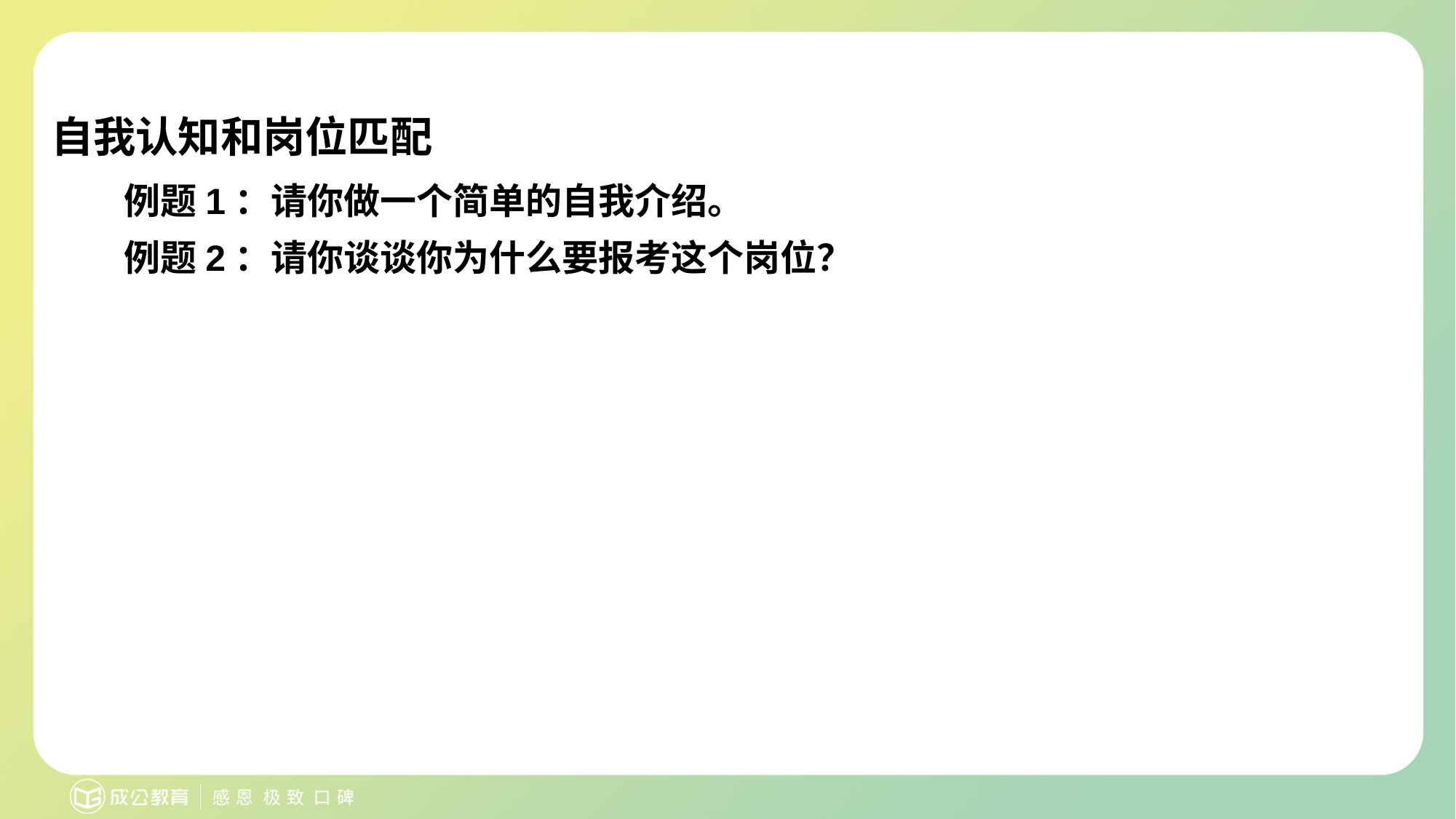

# 自我认知和岗位匹配
例题1：请你做一个简单的自我介绍。
例题2：请你谈谈你为什么要报考这个岗位？